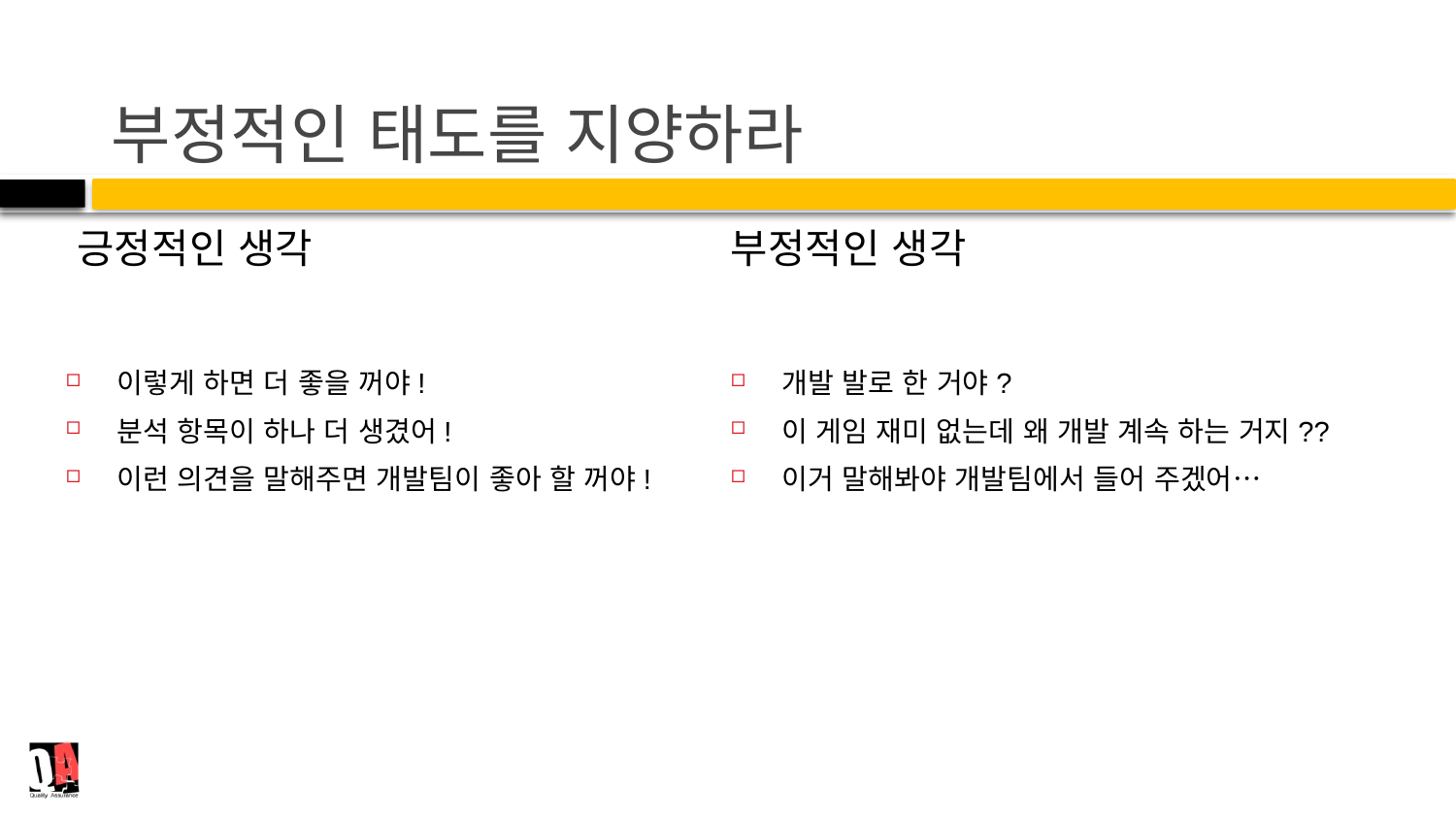

# 부정적인 태도를 지양하라
부정적인 생각
긍정적인 생각
이렇게 하면 더 좋을 꺼야!
분석 항목이 하나 더 생겼어!
이런 의견을 말해주면 개발팀이 좋아 할 꺼야!
개발 발로 한 거야?
이 게임 재미 없는데 왜 개발 계속 하는 거지??
이거 말해봐야 개발팀에서 들어 주겠어…